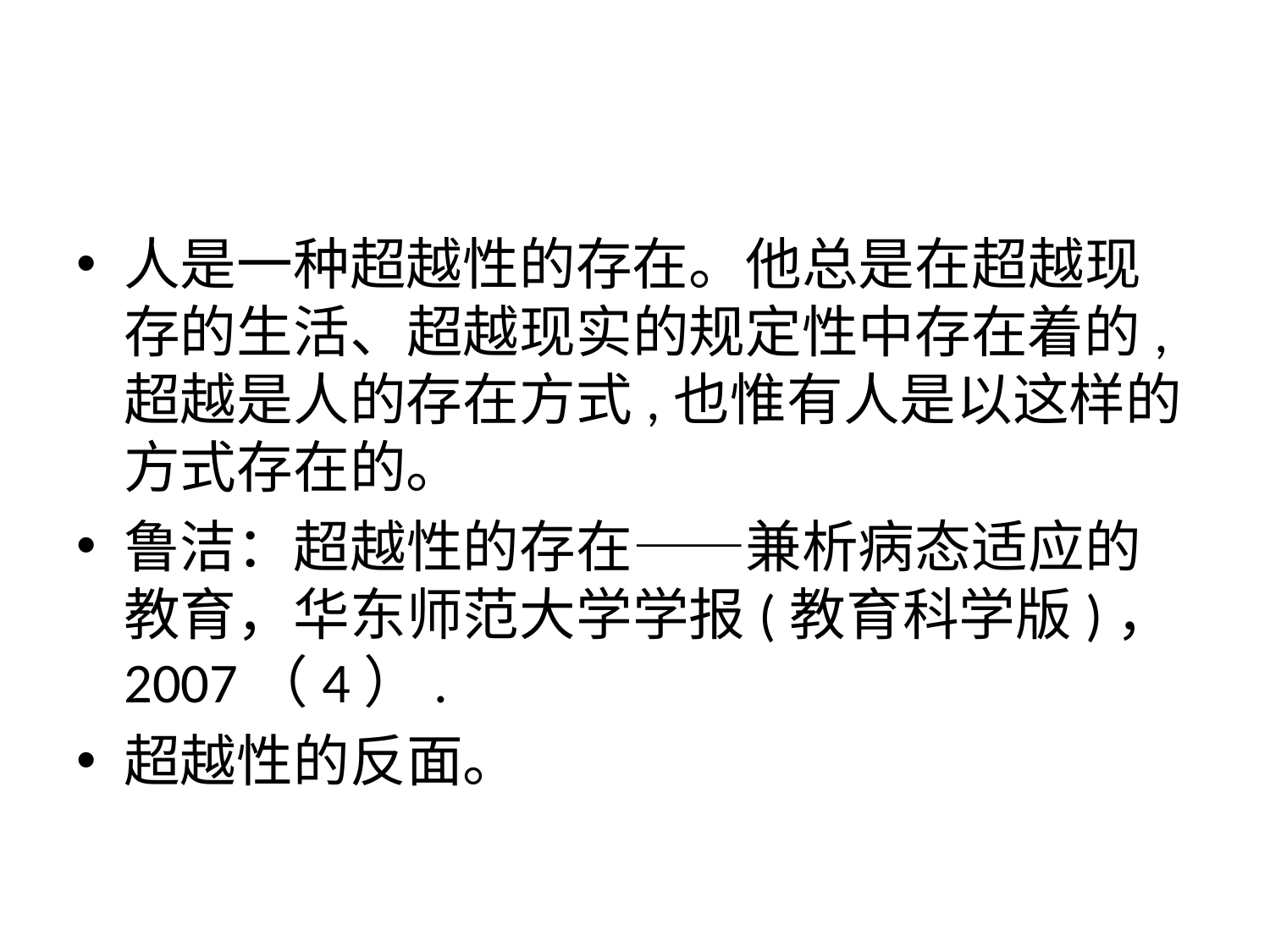

#
人是一种超越性的存在。他总是在超越现存的生活、超越现实的规定性中存在着的,超越是人的存在方式,也惟有人是以这样的方式存在的。
鲁洁：超越性的存在——兼析病态适应的教育，华东师范大学学报(教育科学版)，2007（4）.
超越性的反面。